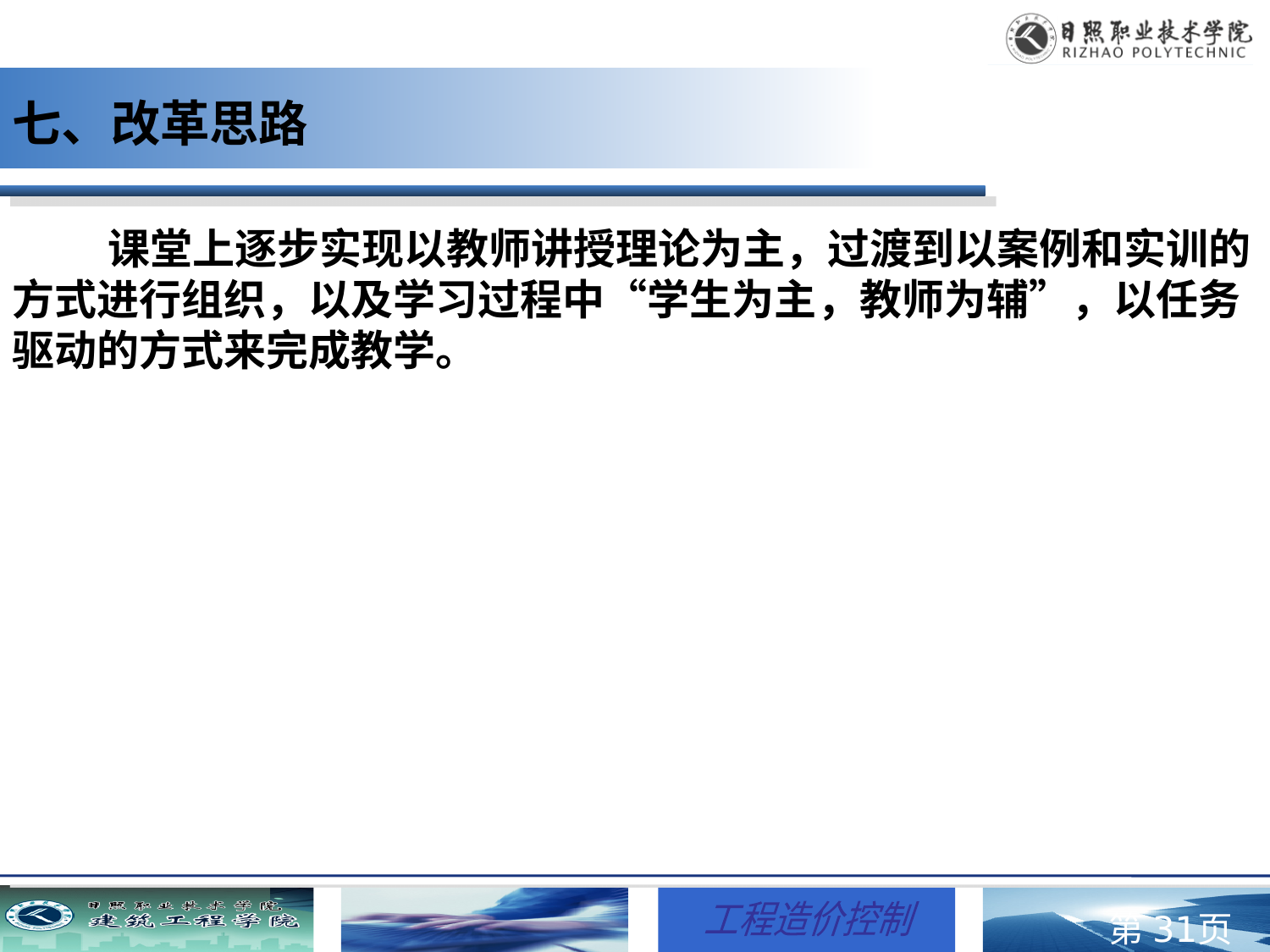

七、改革思路

         课堂上逐步实现以教师讲授理论为主，过渡到以案例和实训的方式进行组织，以及学习过程中“学生为主，教师为辅”，以任务驱动的方式来完成教学。
#
第31页